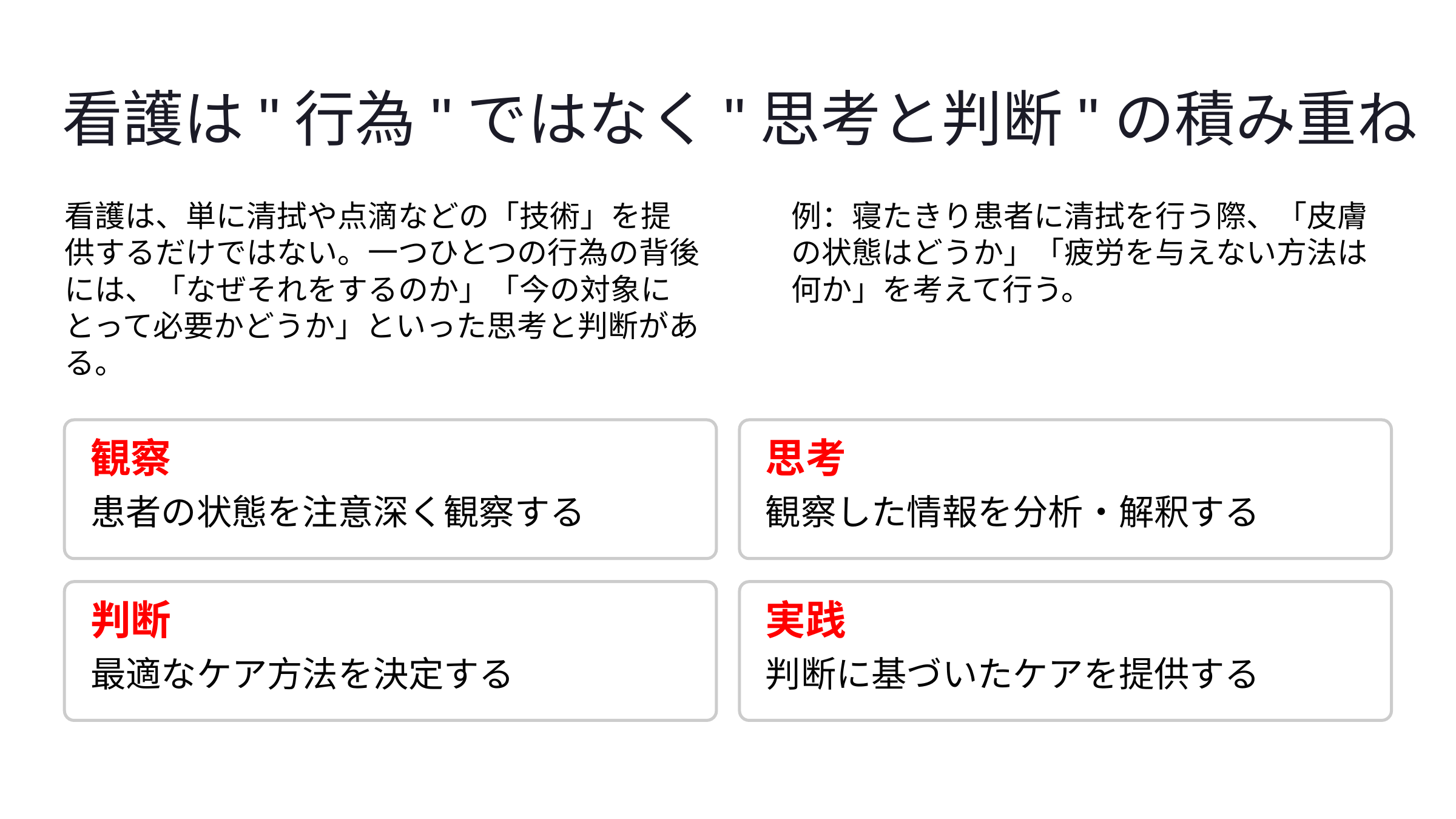

看護は"行為"ではなく"思考と判断"の積み重ね
看護は、単に清拭や点滴などの「技術」を提供するだけではない。一つひとつの行為の背後には、「なぜそれをするのか」「今の対象にとって必要かどうか」といった思考と判断がある。
例：寝たきり患者に清拭を行う際、「皮膚の状態はどうか」「疲労を与えない方法は何か」を考えて行う。

観察
思考
患者の状態を注意深く観察する
観察した情報を分析・解釈する

判断
実践
最適なケア方法を決定する
判断に基づいたケアを提供する